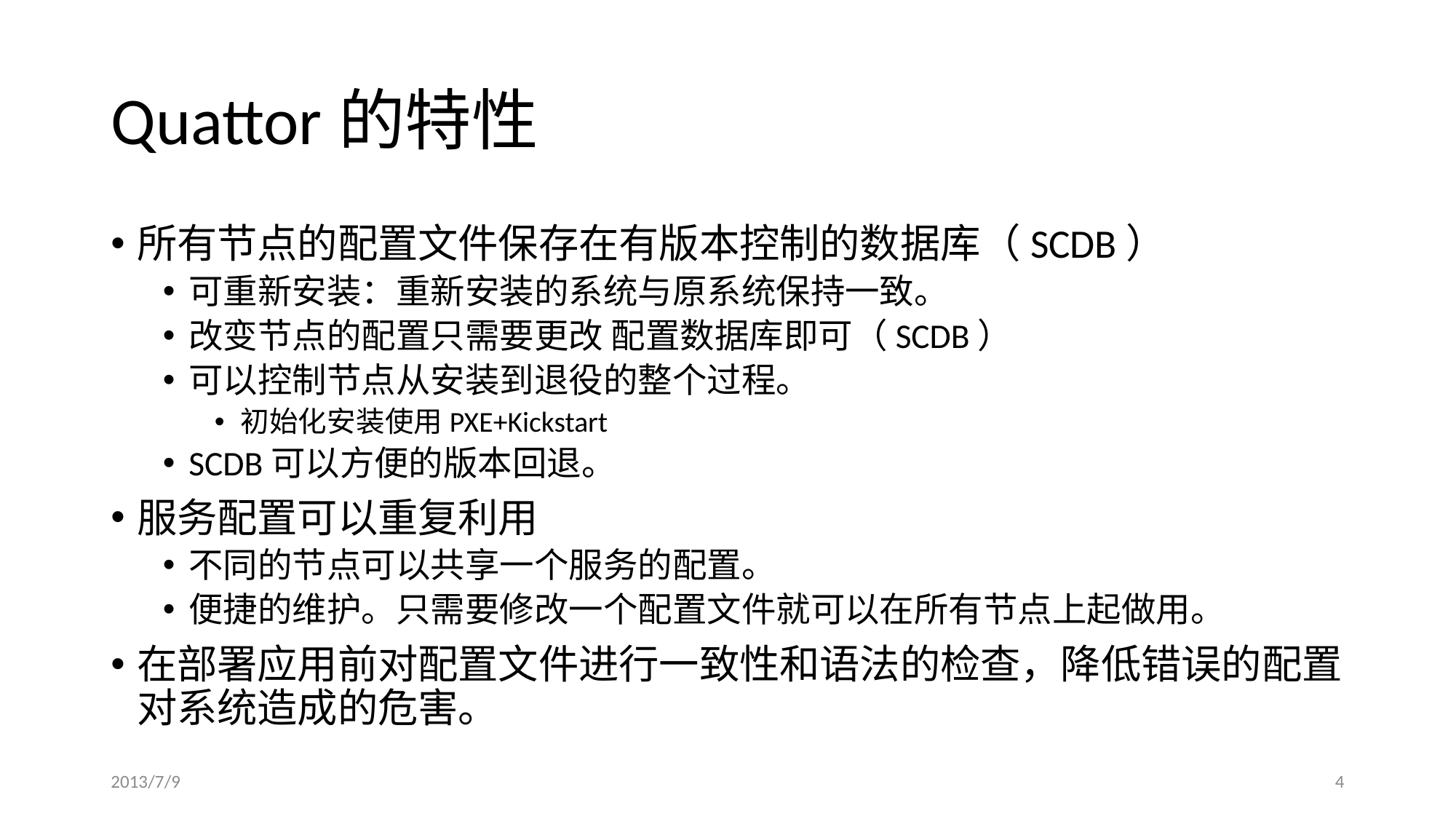

# Quattor的特性
所有节点的配置文件保存在有版本控制的数据库（SCDB）
可重新安装：重新安装的系统与原系统保持一致。
改变节点的配置只需要更改 配置数据库即可（SCDB）
可以控制节点从安装到退役的整个过程。
初始化安装使用PXE+Kickstart
SCDB可以方便的版本回退。
服务配置可以重复利用
不同的节点可以共享一个服务的配置。
便捷的维护。只需要修改一个配置文件就可以在所有节点上起做用。
在部署应用前对配置文件进行一致性和语法的检查，降低错误的配置对系统造成的危害。
2013/7/9
4